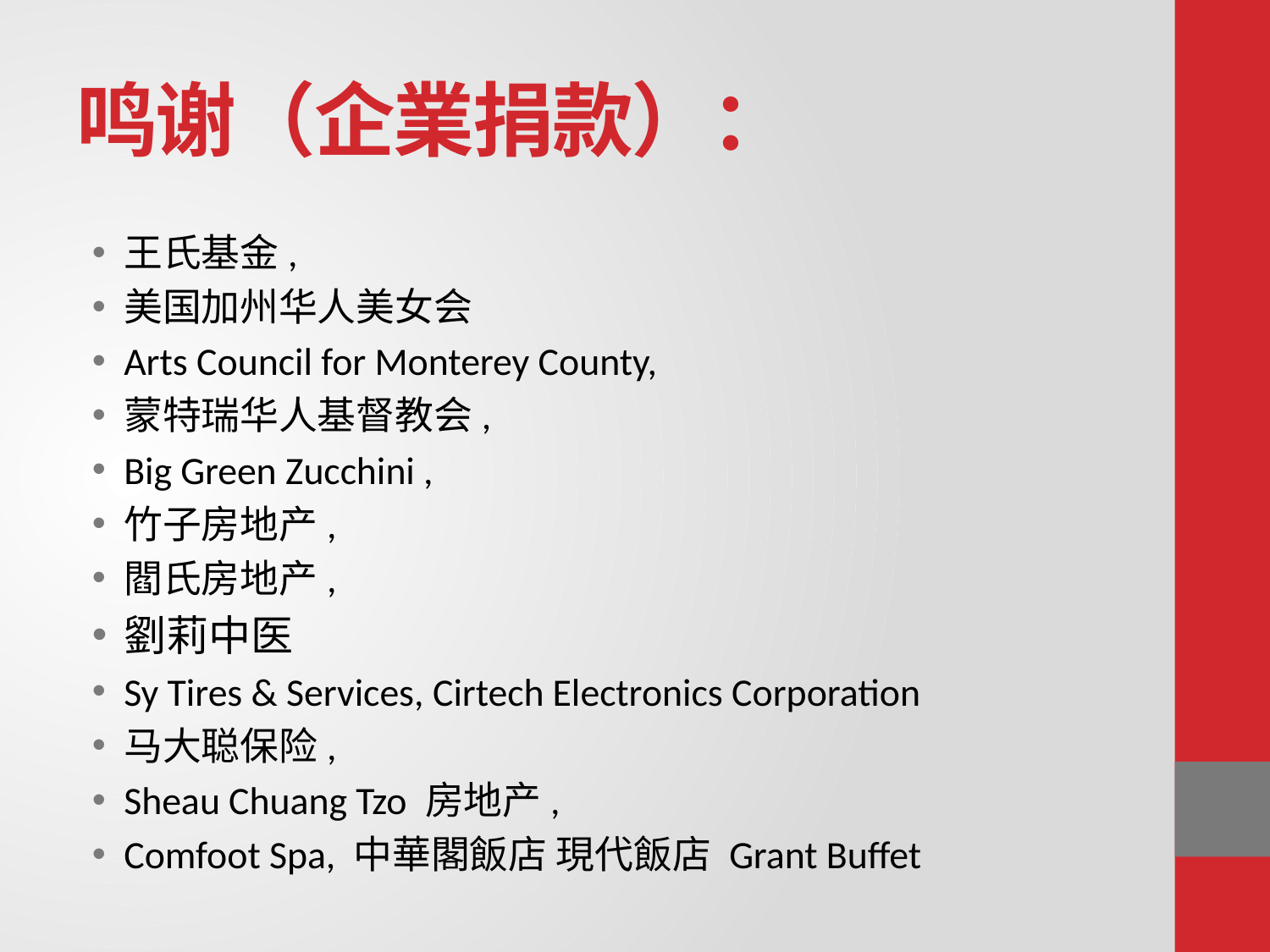

# 鸣谢（企業捐款）：
王氏基金,
美国加州华人美女会
Arts Council for Monterey County,
蒙特瑞华人基督教会,
Big Green Zucchini ,
竹子房地产,
閻氏房地产,
劉莉中医
Sy Tires & Services, Cirtech Electronics Corporation
马大聪保险,
Sheau Chuang Tzo 房地产,
Comfoot Spa, 中華閣飯店 現代飯店 Grant Buffet